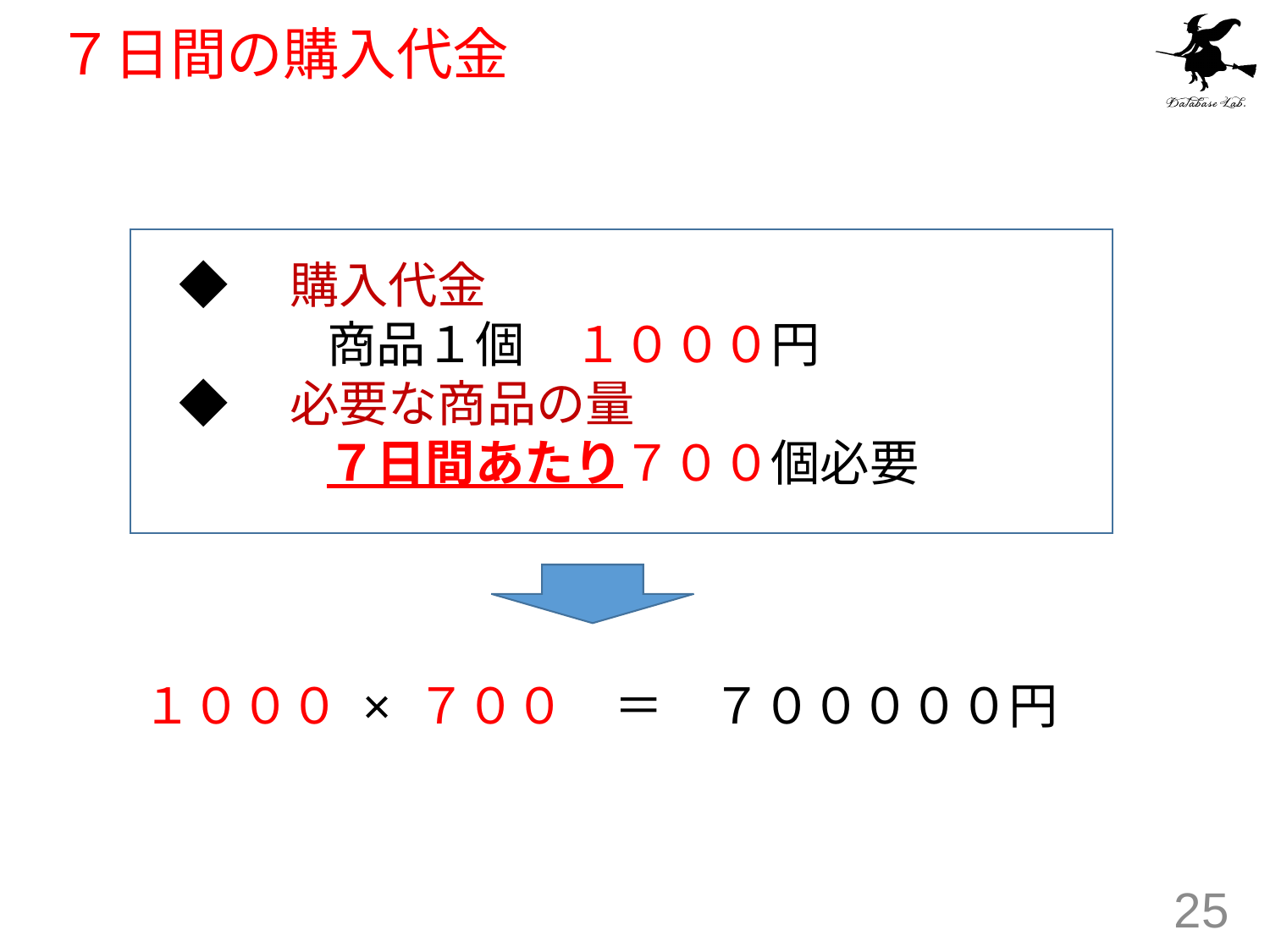

# ７日間の購入代金

◆　購入代金
　　　商品１個　１０００円
◆　必要な商品の量
　　　７日間あたり７００個必要

１０００ × ７００　＝　７０００００円
25